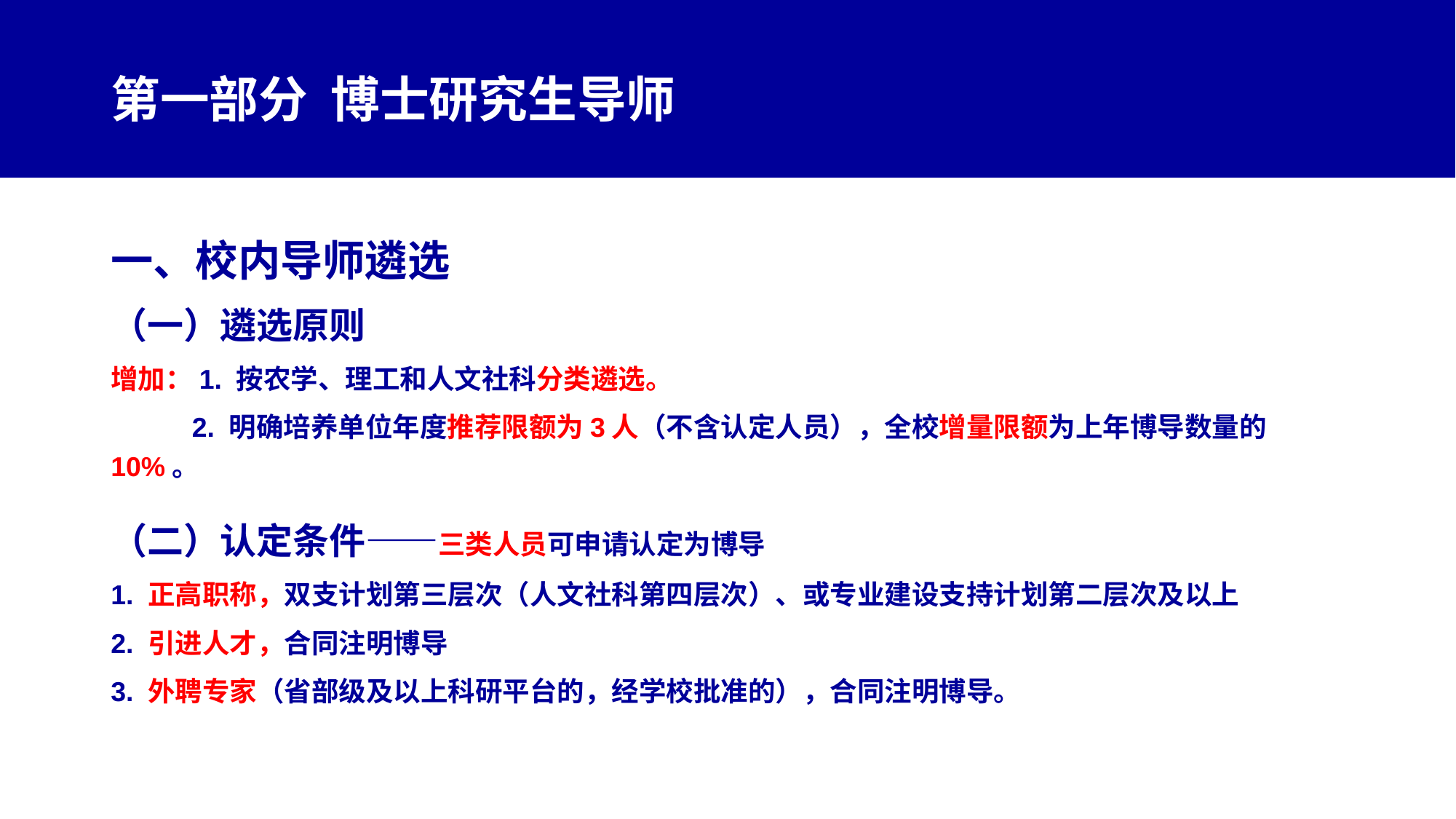

# 第一部分  博士研究生导师
一、校内导师遴选
（一）遴选原则
增加：1. 按农学、理工和人文社科分类遴选。
2. 明确培养单位年度推荐限额为3人（不含认定人员），全校增量限额为上年博导数量的10%。
（二）认定条件——三类人员可申请认定为博导
1. 正高职称，双支计划第三层次（人文社科第四层次）、或专业建设支持计划第二层次及以上
2. 引进人才，合同注明博导
3. 外聘专家（省部级及以上科研平台的，经学校批准的），合同注明博导。